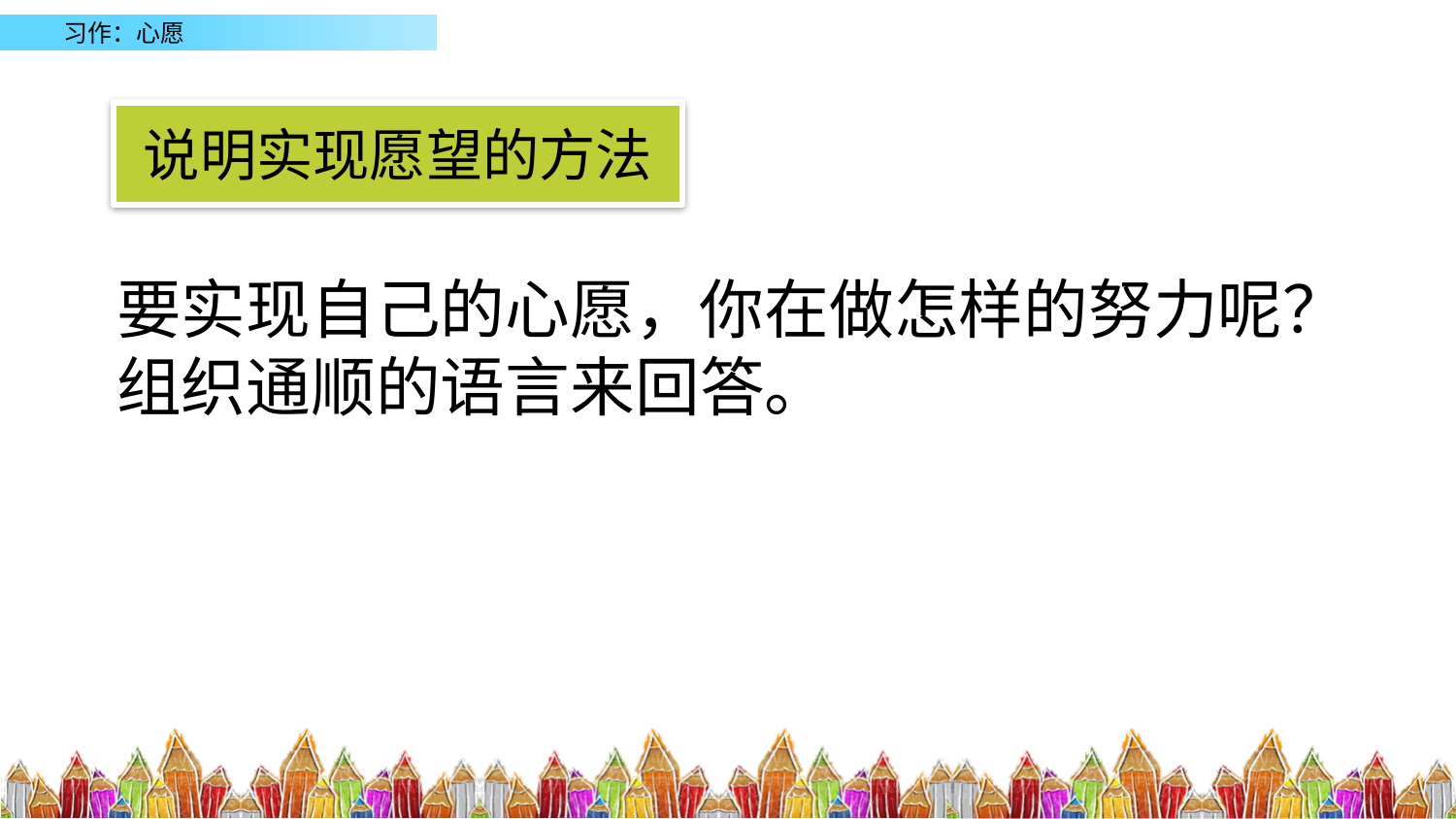

说明实现愿望的方法
要实现自己的心愿，你在做怎样的努力呢？组织通顺的语言来回答。